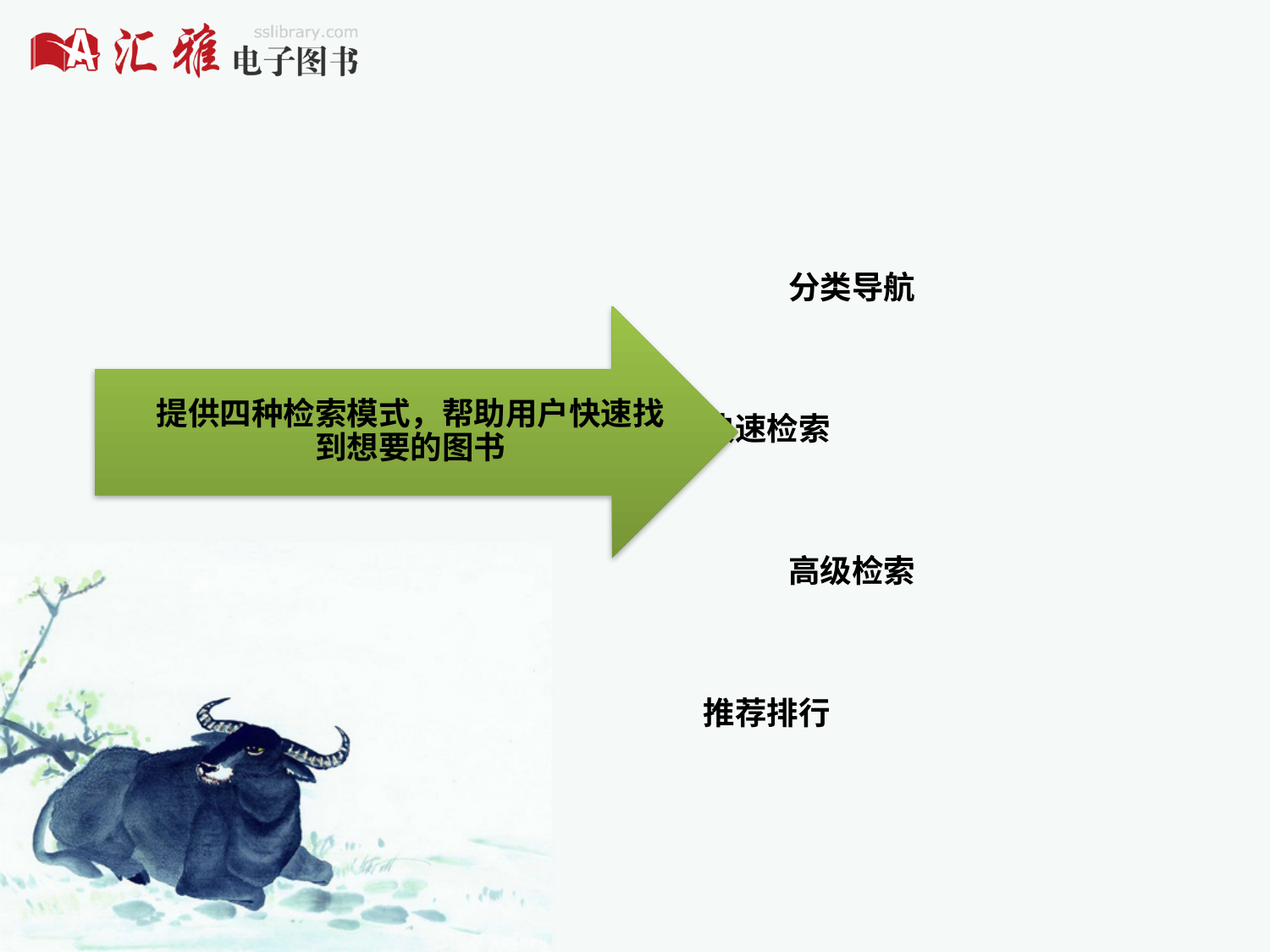

#
分类导航
快速检索
高级检索
推荐排行
提供四种检索模式，帮助用户快速找到想要的图书